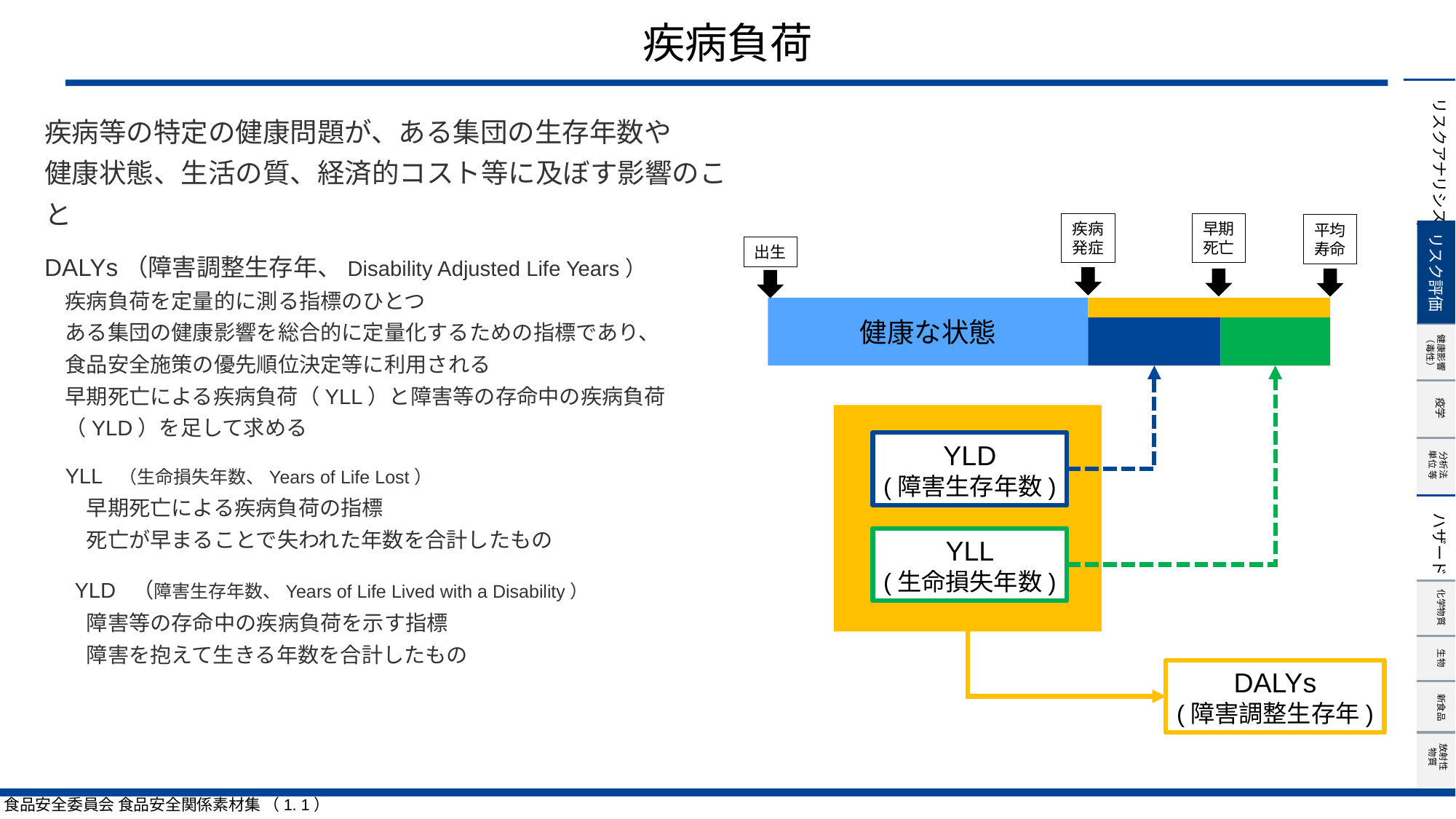

# 疾病負荷
疾病等の特定の健康問題が、ある集団の生存年数や
健康状態、生活の質、経済的コスト等に及ぼす影響のこと
DALYs（障害調整生存年、Disability Adjusted Life Years）
疾病負荷を定量的に測る指標のひとつ
ある集団の健康影響を総合的に定量化するための指標であり、
食品安全施策の優先順位決定等に利用される
早期死亡による疾病負荷（YLL）と障害等の存命中の疾病負荷
（YLD）を足して求める
YLL  （生命損失年数、Years of Life Lost）
　早期死亡による疾病負荷の指標
　死亡が早まることで失われた年数を合計したもの
　YLD  （障害生存年数、Years of Life Lived with a Disability）
　障害等の存命中の疾病負荷を示す指標
　障害を抱えて生きる年数を合計したもの

疾病
発症
早期
死亡
平均
寿命
リスク評価
出生

健康な状態

YLD
(障害生存年数)
YLL
(生命損失年数)
DALYs
(障害調整生存年)